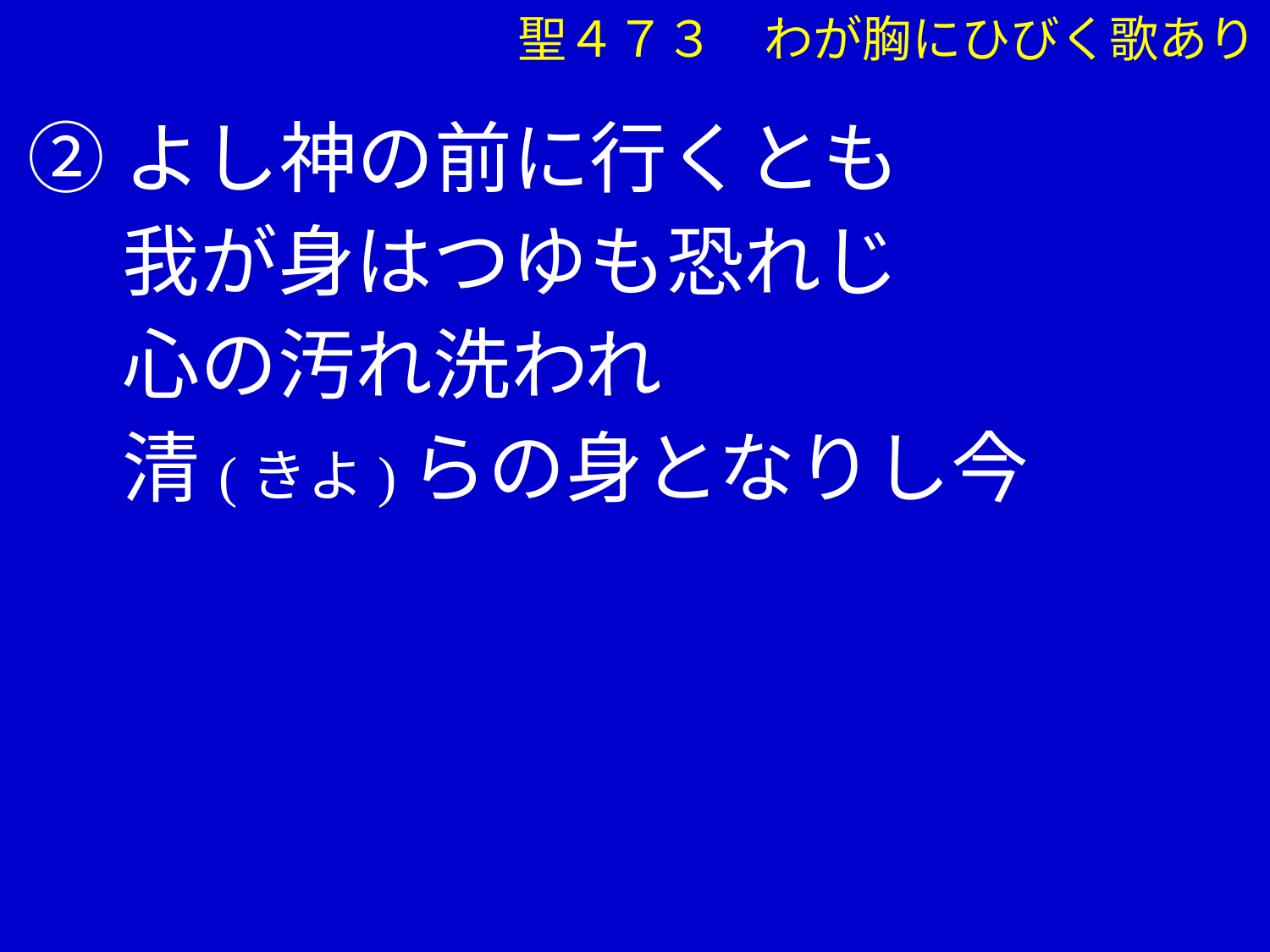

聖４７３　わが胸にひびく歌あり
②よし神の前に行くとも
　 我が身はつゆも恐れじ
　 心の汚れ洗われ
　 清(きよ)らの身となりし今